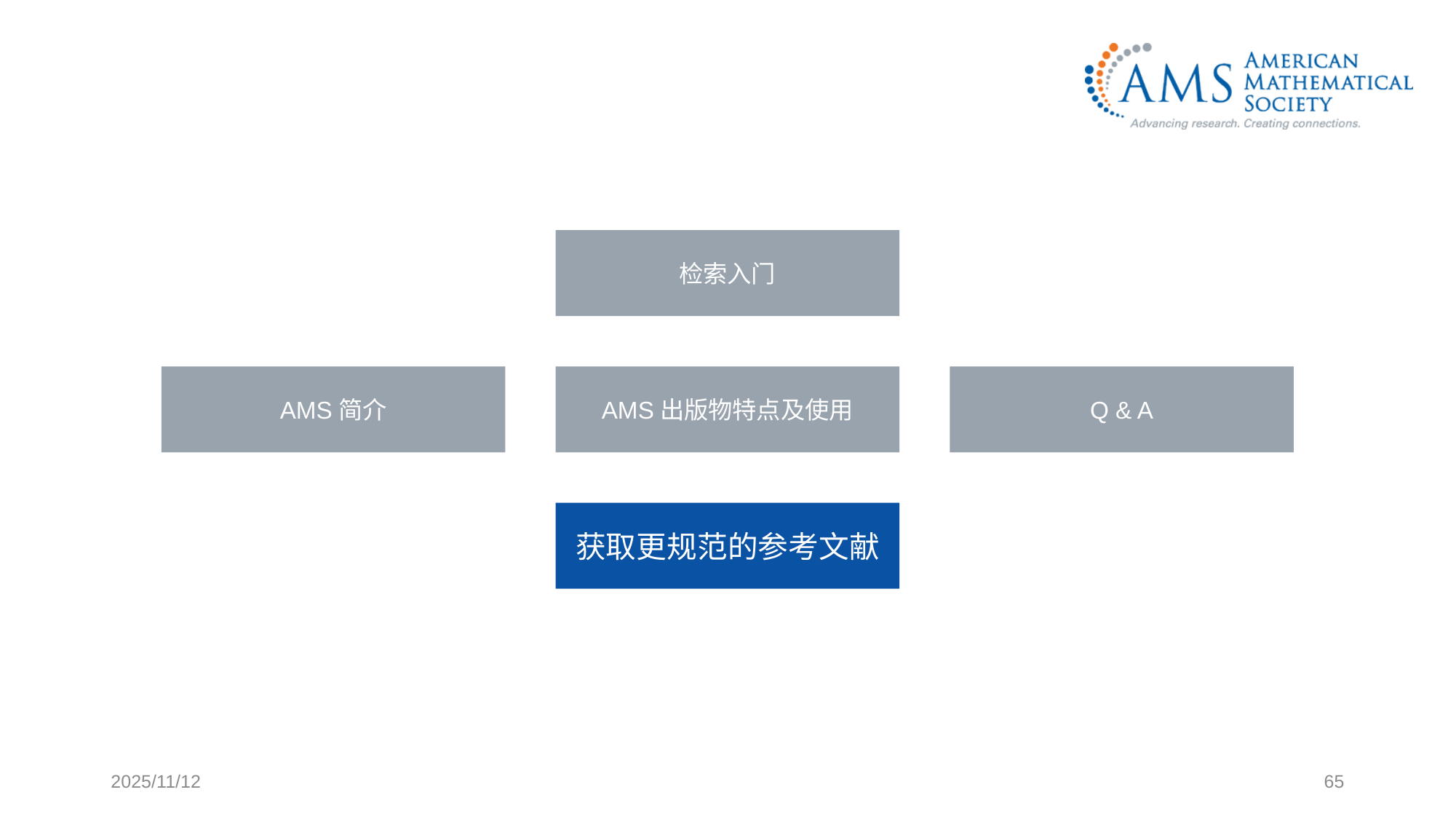

检索入门
AMS简介
AMS出版物特点及使用
Q & A
获取更规范的参考文献
2025/11/12
65